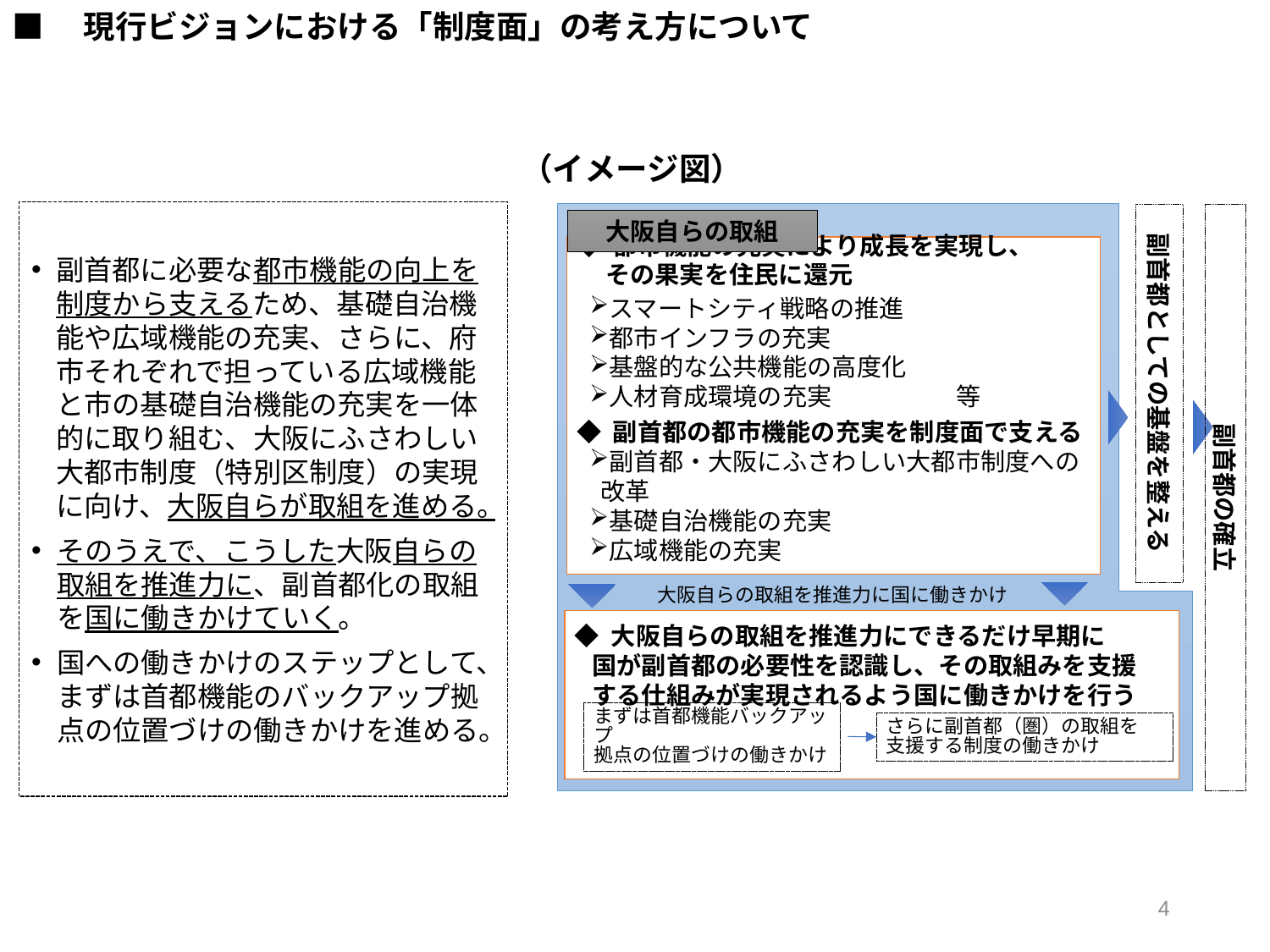

■　現行ビジョンにおける「制度面」の考え方について
（イメージ図）

副首都の確立
副首都としての基盤を整える
大阪自らの取組
◆ 都市機能の充実により成長を実現し、
    その果実を住民に還元
スマートシティ戦略の推進
都市インフラの充実
基盤的な公共機能の高度化
人材育成環境の充実　　　　　等
◆ 副首都の都市機能の充実を制度面で支える
副首都・大阪にふさわしい大都市制度への改革
基礎自治機能の充実
広域機能の充実

大阪自らの取組を推進力に国に働きかけ

◆ 大阪自らの取組を推進力にできるだけ早期に
  国が副首都の必要性を認識し、その取組みを支援
  する仕組みが実現されるよう国に働きかけを行う

まずは首都機能バックアップ
拠点の位置づけの働きかけ
さらに副首都（圏）の取組を
支援する制度の働きかけ
副首都に必要な都市機能の向上を制度から支えるため、基礎自治機能や広域機能の充実、さらに、府市それぞれで担っている広域機能と市の基礎自治機能の充実を一体的に取り組む、大阪にふさわしい大都市制度（特別区制度）の実現に向け、大阪自らが取組を進める。
そのうえで、こうした大阪自らの取組を推進力に、副首都化の取組を国に働きかけていく。
国への働きかけのステップとして、まずは首都機能のバックアップ拠点の位置づけの働きかけを進める。
4